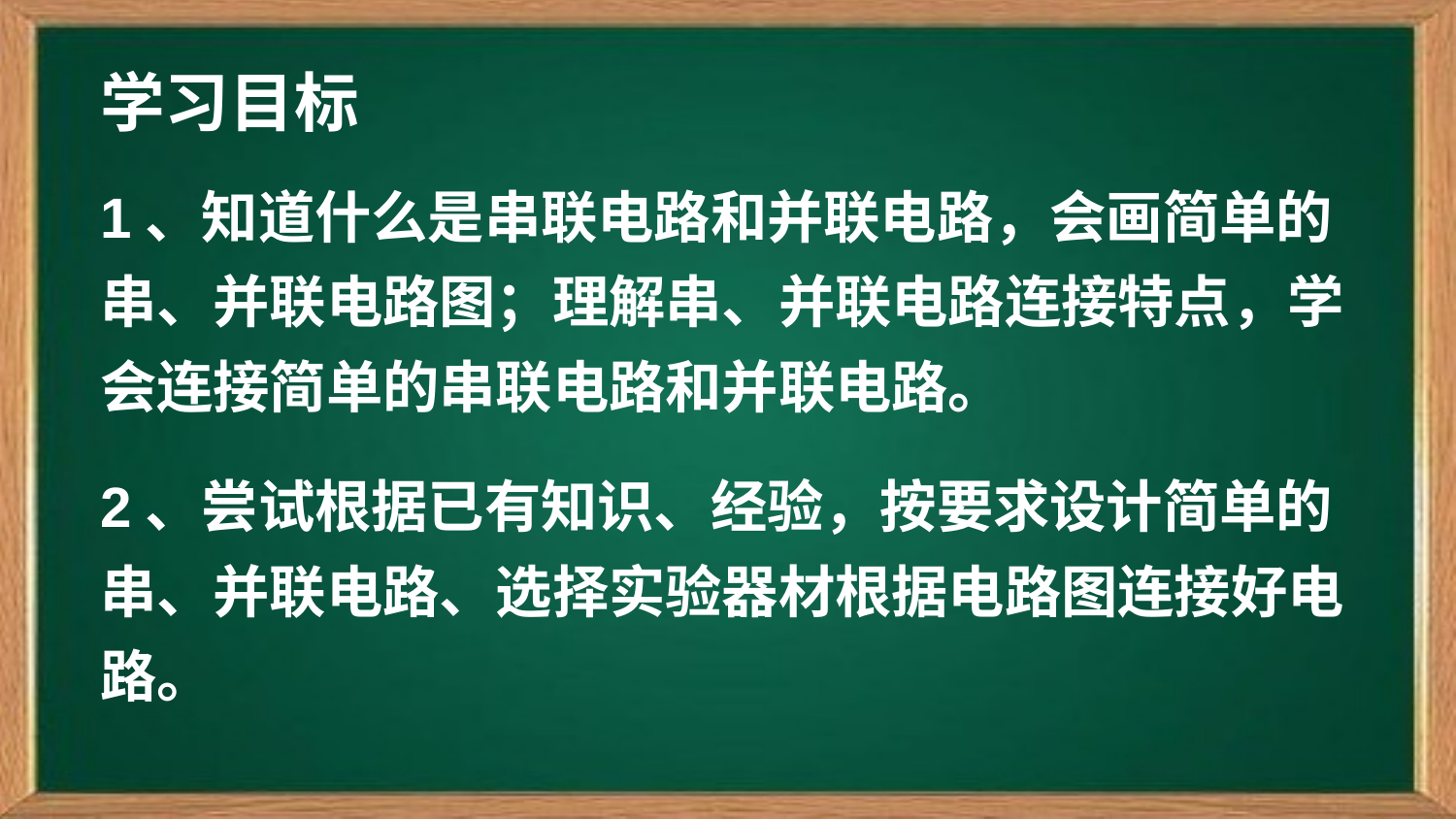

学习目标
1、知道什么是串联电路和并联电路，会画简单的串、并联电路图；理解串、并联电路连接特点，学会连接简单的串联电路和并联电路。
2、尝试根据已有知识、经验，按要求设计简单的串、并联电路、选择实验器材根据电路图连接好电路。